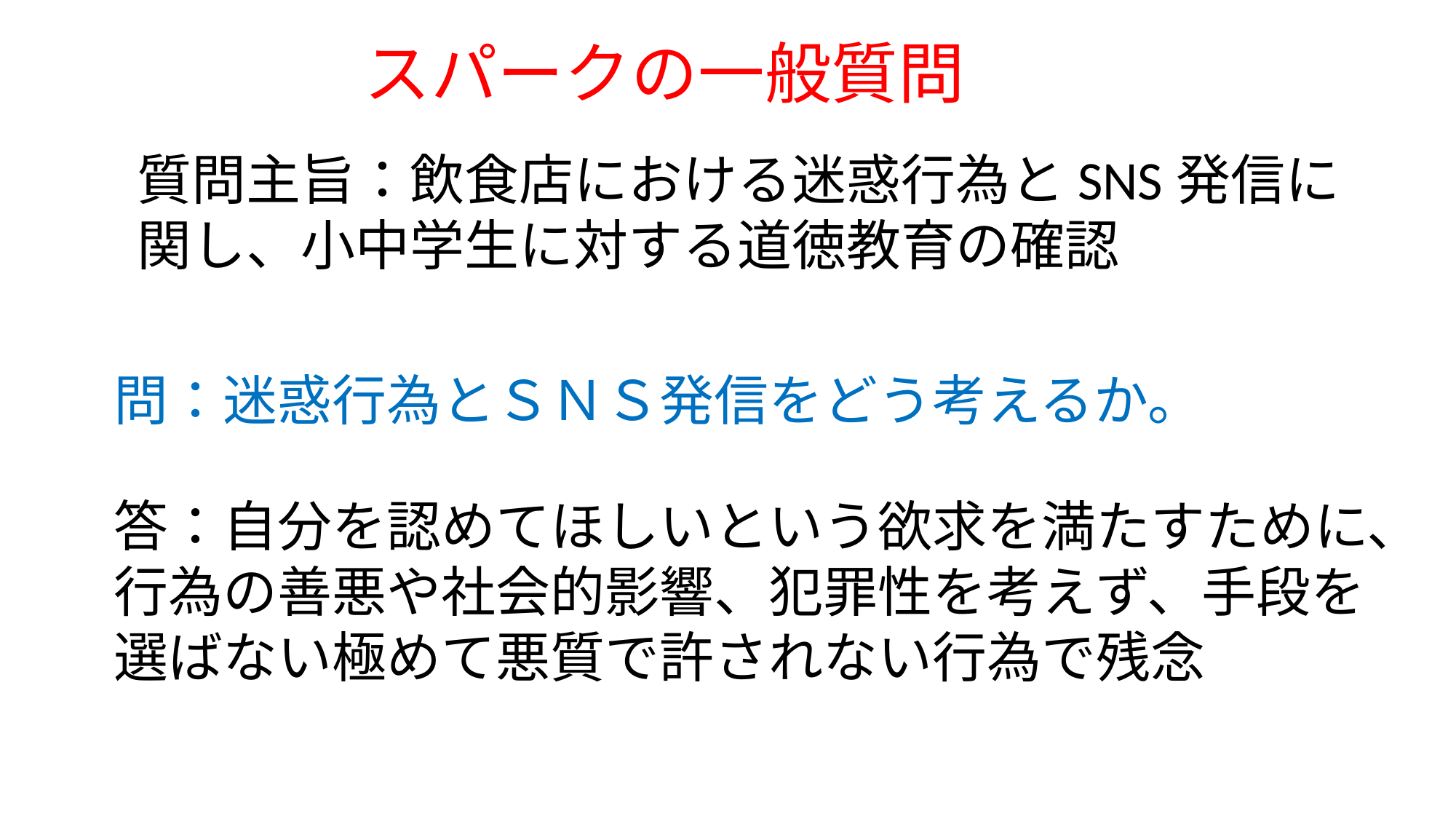

スパークの一般質問
質問主旨：飲食店における迷惑行為とSNS発信に関し、小中学生に対する道徳教育の確認
問：迷惑行為とＳＮＳ発信をどう考えるか。
答：自分を認めてほしいという欲求を満たすために、行為の善悪や社会的影響、犯罪性を考えず、手段を選ばない極めて悪質で許されない行為で残念